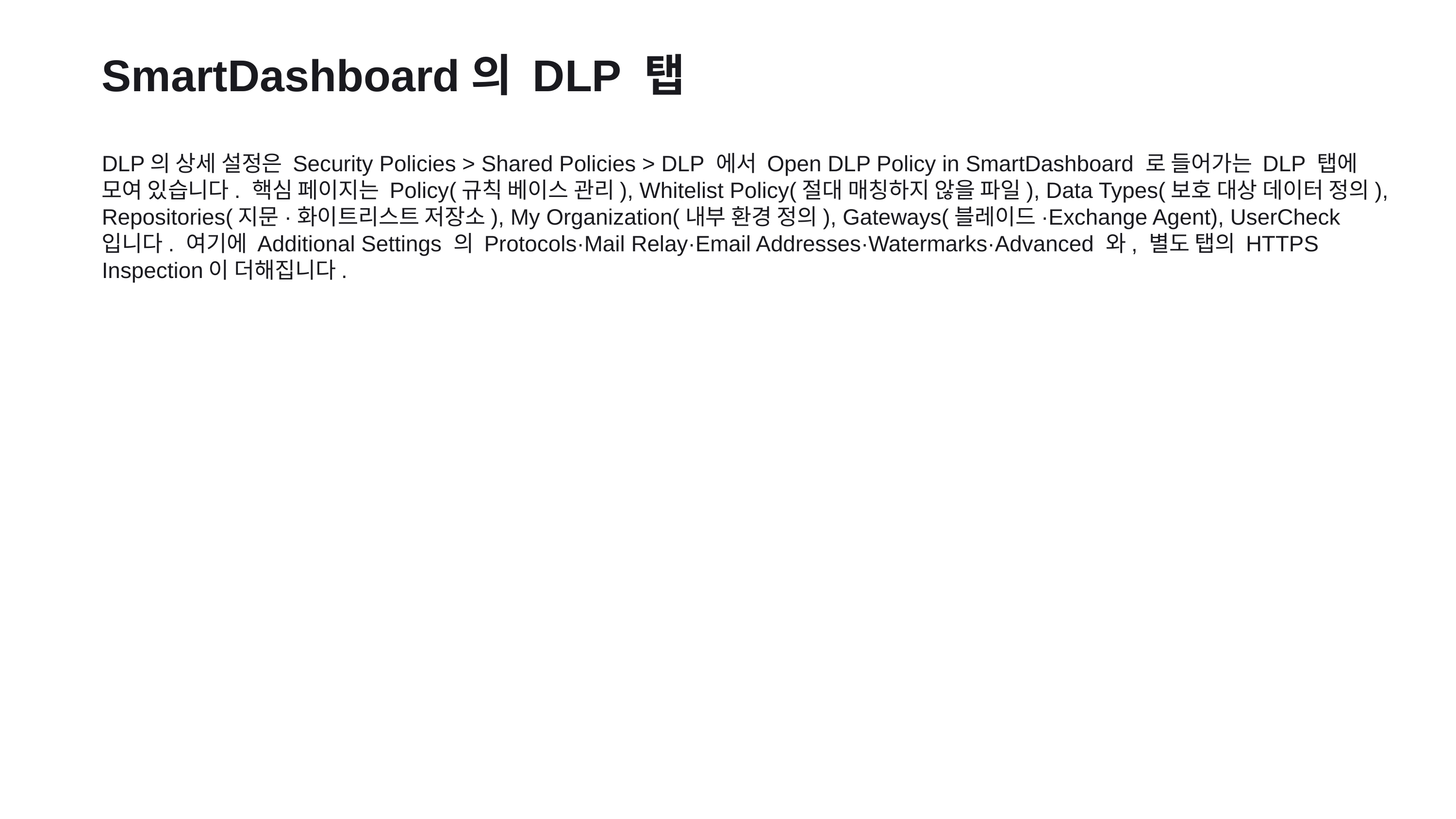

SmartDashboard의 DLP 탭
DLP의 상세 설정은 Security Policies > Shared Policies > DLP 에서 Open DLP Policy in SmartDashboard 로 들어가는 DLP 탭에 모여 있습니다. 핵심 페이지는 Policy(규칙 베이스 관리), Whitelist Policy(절대 매칭하지 않을 파일), Data Types(보호 대상 데이터 정의), Repositories(지문·화이트리스트 저장소), My Organization(내부 환경 정의), Gateways(블레이드·Exchange Agent), UserCheck 입니다. 여기에 Additional Settings 의 Protocols·Mail Relay·Email Addresses·Watermarks·Advanced 와, 별도 탭의 HTTPS Inspection이 더해집니다.